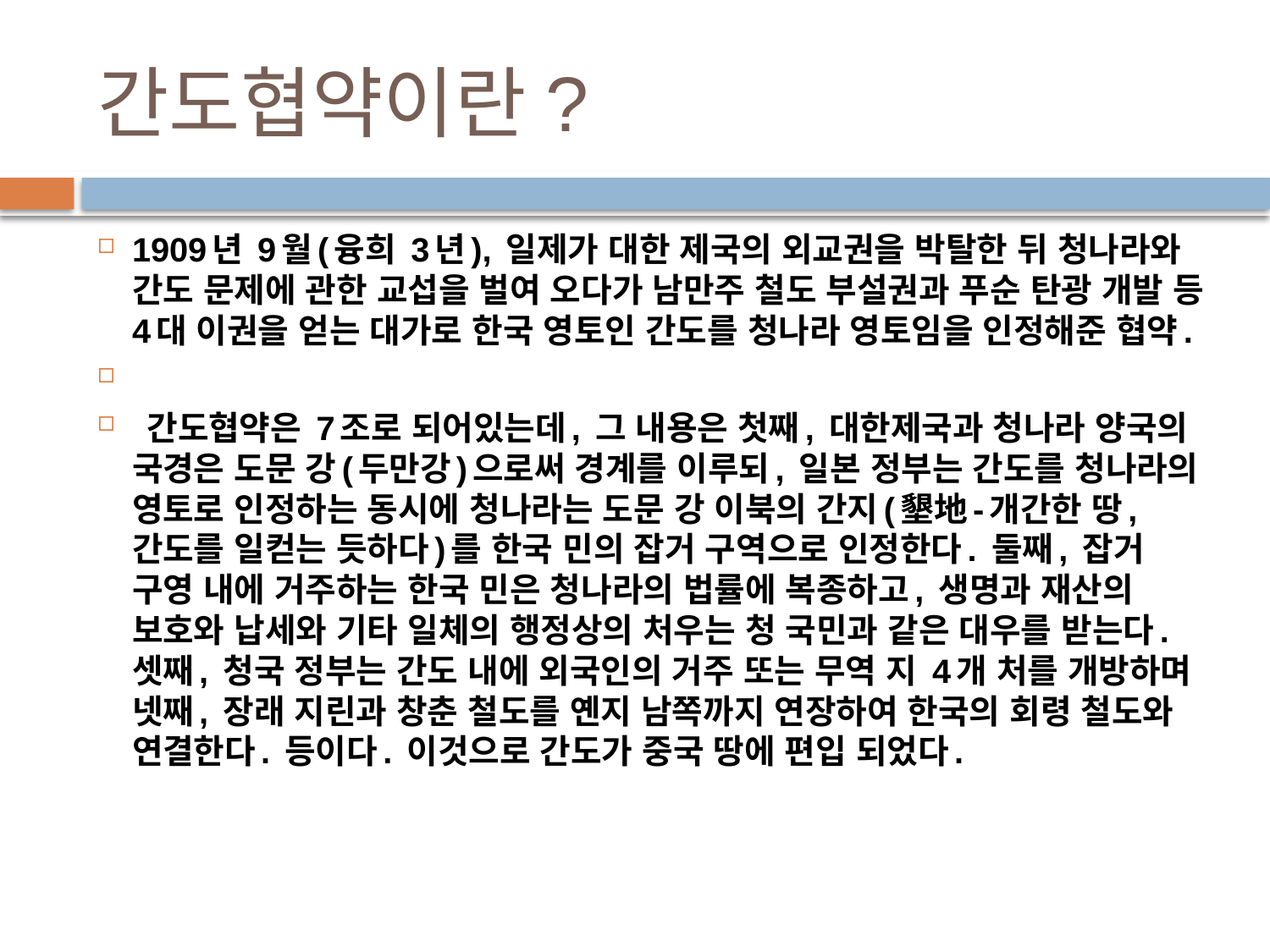

# 간도협약이란?
1909년 9월(융희 3년), 일제가 대한 제국의 외교권을 박탈한 뒤 청나라와 간도 문제에 관한 교섭을 벌여 오다가 남만주 철도 부설권과 푸순 탄광 개발 등 4대 이권을 얻는 대가로 한국 영토인 간도를 청나라 영토임을 인정해준 협약.

 간도협약은 7조로 되어있는데, 그 내용은 첫째, 대한제국과 청나라 양국의 국경은 도문 강(두만강)으로써 경계를 이루되, 일본 정부는 간도를 청나라의 영토로 인정하는 동시에 청나라는 도문 강 이북의 간지(墾地-개간한 땅, 간도를 일컫는 듯하다)를 한국 민의 잡거 구역으로 인정한다. 둘째, 잡거 구영 내에 거주하는 한국 민은 청나라의 법률에 복종하고, 생명과 재산의 보호와 납세와 기타 일체의 행정상의 처우는 청 국민과 같은 대우를 받는다. 셋째, 청국 정부는 간도 내에 외국인의 거주 또는 무역 지 4개 처를 개방하며 넷째, 장래 지린과 창춘 철도를 옌지 남쪽까지 연장하여 한국의 회령 철도와 연결한다. 등이다. 이것으로 간도가 중국 땅에 편입 되었다.